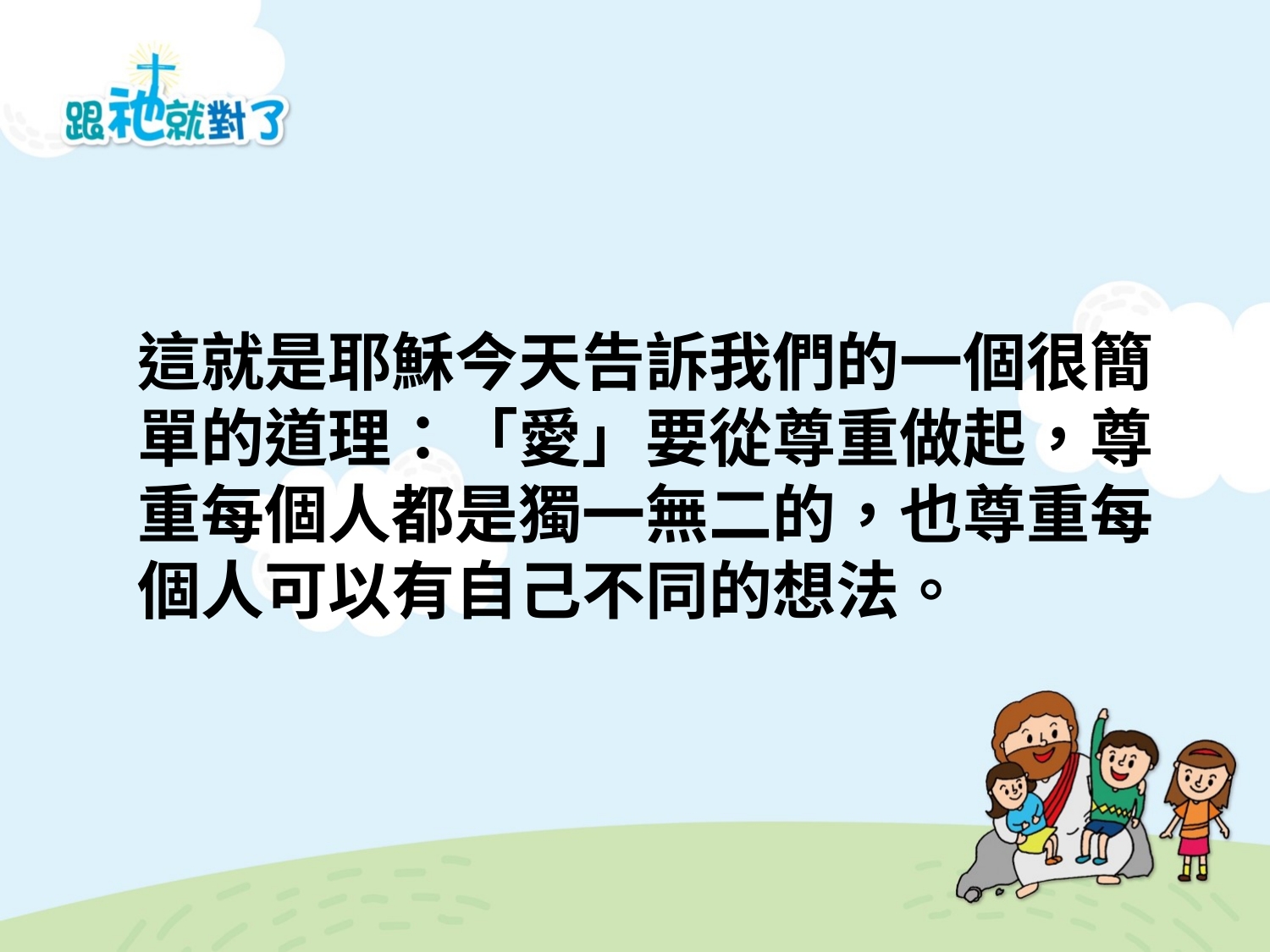

這就是耶穌今天告訴我們的一個很簡單的道理：「愛」要從尊重做起，尊重每個人都是獨一無二的，也尊重每個人可以有自己不同的想法。